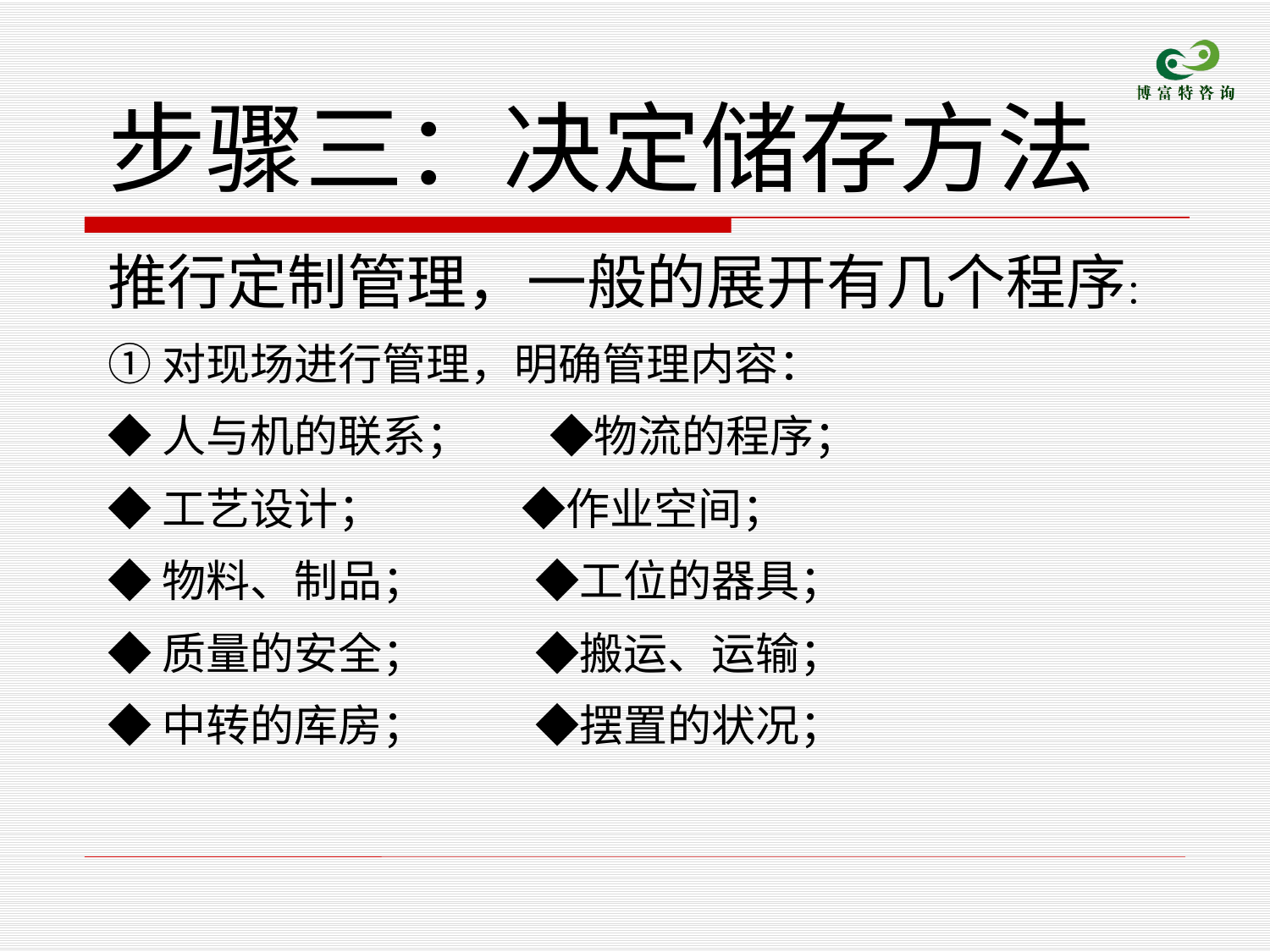

# 步骤三：决定储存方法
推行定制管理，一般的展开有几个程序：
①对现场进行管理，明确管理内容：
◆人与机的联系；        ◆物流的程序；
◆工艺设计；              ◆作业空间；
◆物料、制品；           ◆工位的器具；
◆质量的安全；           ◆搬运、运输；
◆中转的库房；           ◆摆置的状况；

158